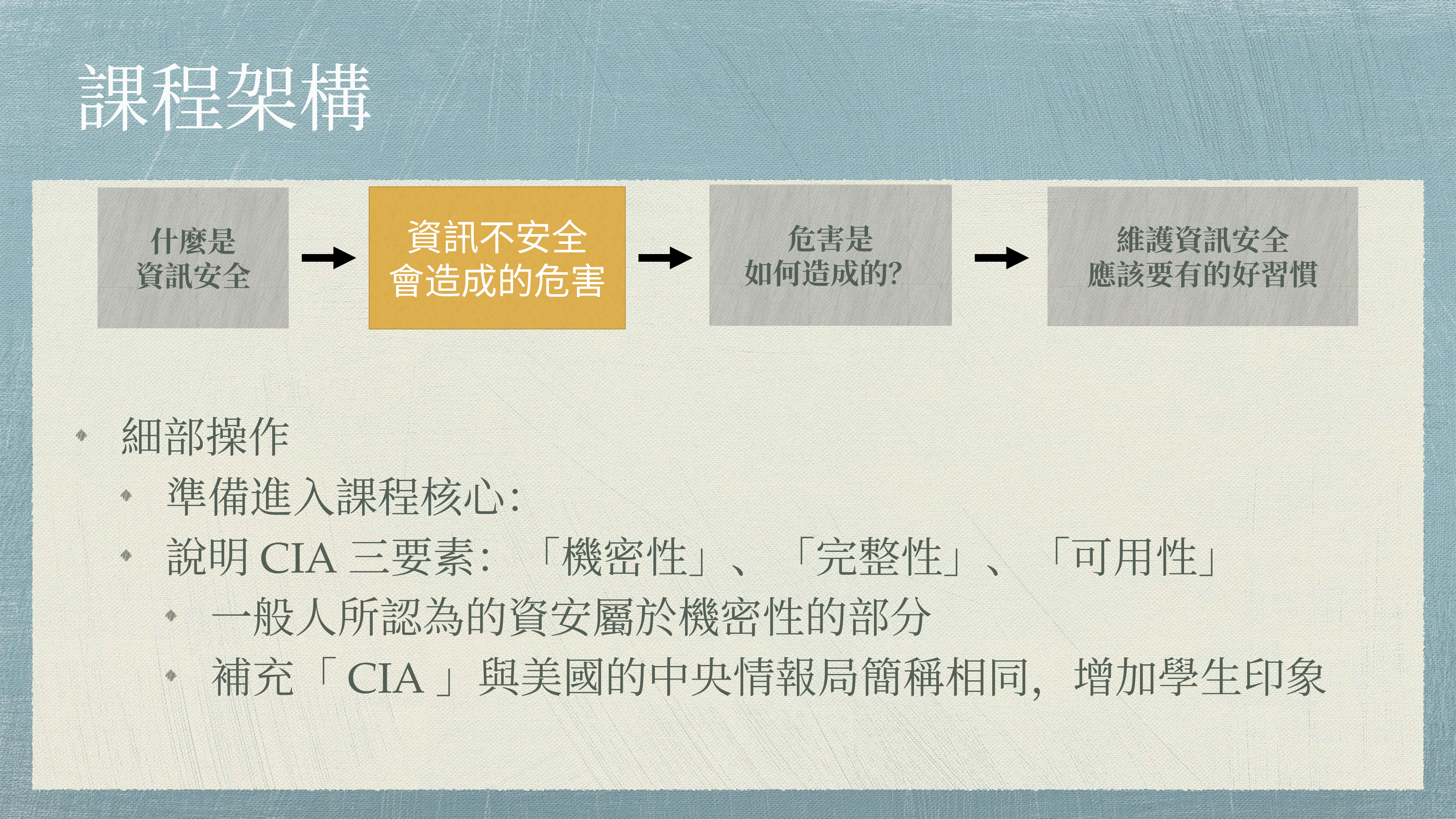

# 課程架構
危害是
如何造成的？
維護資訊安全
應該要有的好習慣
資訊不安全
會造成的危害
什麼是
資訊安全

細部操作
準備進入課程核心：
說明CIA三要素：「機密性」、「完整性」、「可用性」
一般人所認為的資安屬於機密性的部分
補充「CIA」與美國的中央情報局簡稱相同，增加學生印象